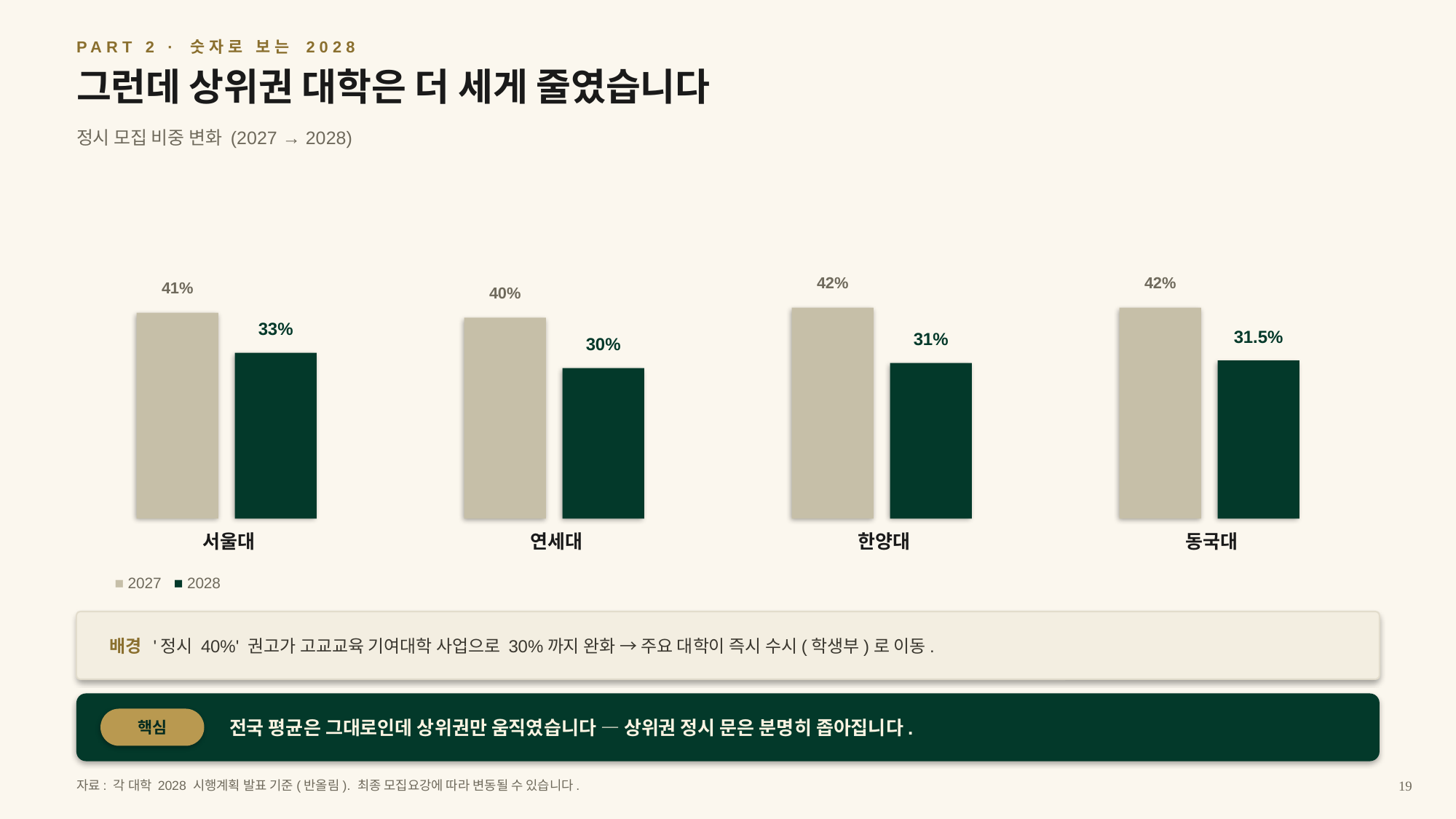

PART 2 · 숫자로 보는 2028
그런데 상위권 대학은 더 세게 줄였습니다
정시 모집 비중 변화 (2027 → 2028)
42%
42%
41%
40%

33%
31.5%
31%
30%

서울대
연세대
한양대
동국대
■ 2027   ■ 2028

배경  '정시 40%' 권고가 고교교육 기여대학 사업으로 30%까지 완화 → 주요 대학이 즉시 수시(학생부)로 이동.

전국 평균은 그대로인데 상위권만 움직였습니다 — 상위권 정시 문은 분명히 좁아집니다.
핵심
자료: 각 대학 2028 시행계획 발표 기준(반올림). 최종 모집요강에 따라 변동될 수 있습니다.
19